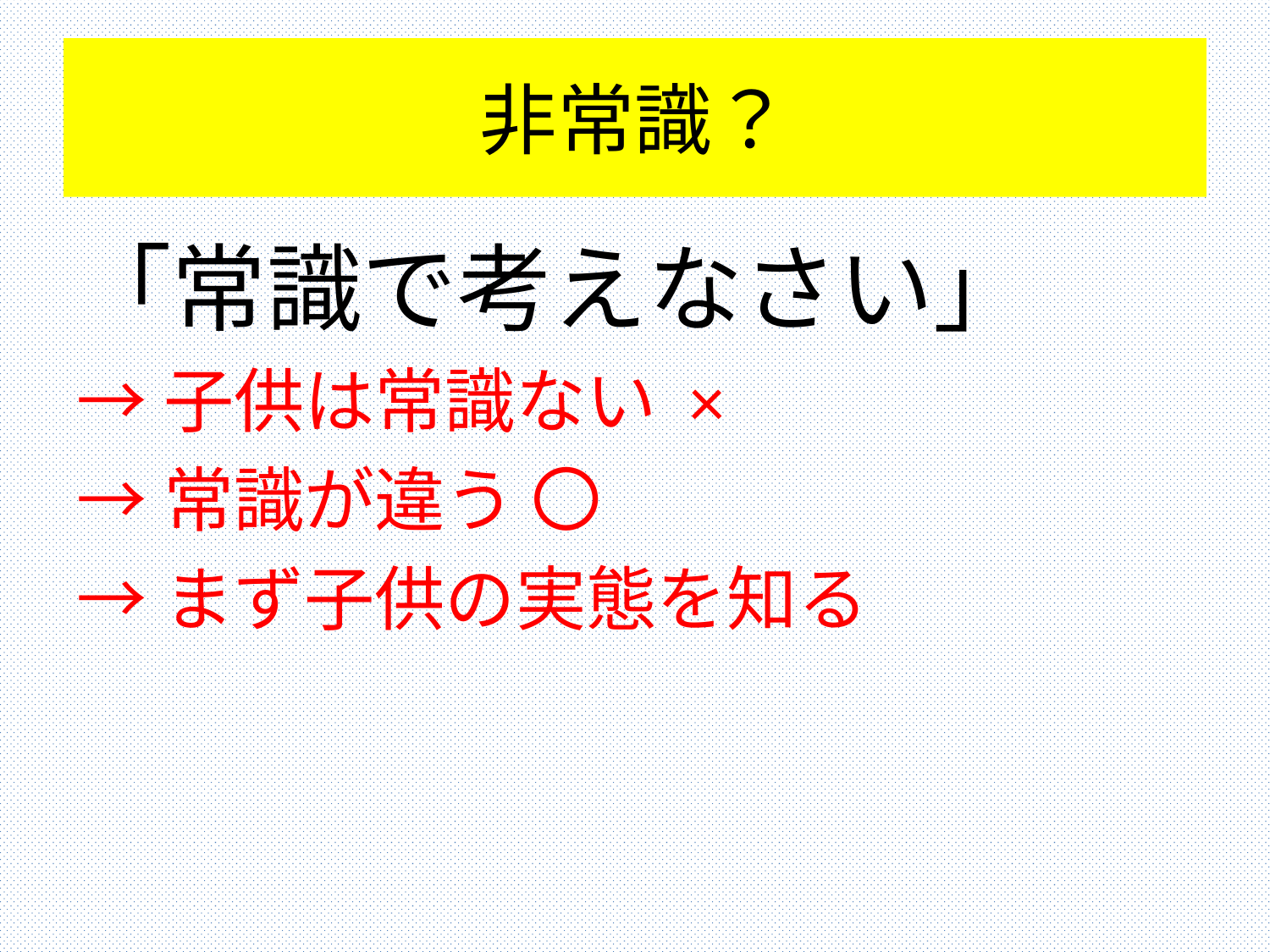

# 非常識？
「常識で考えなさい」
→子供は常識ない ×
→常識が違う 〇
→まず子供の実態を知る